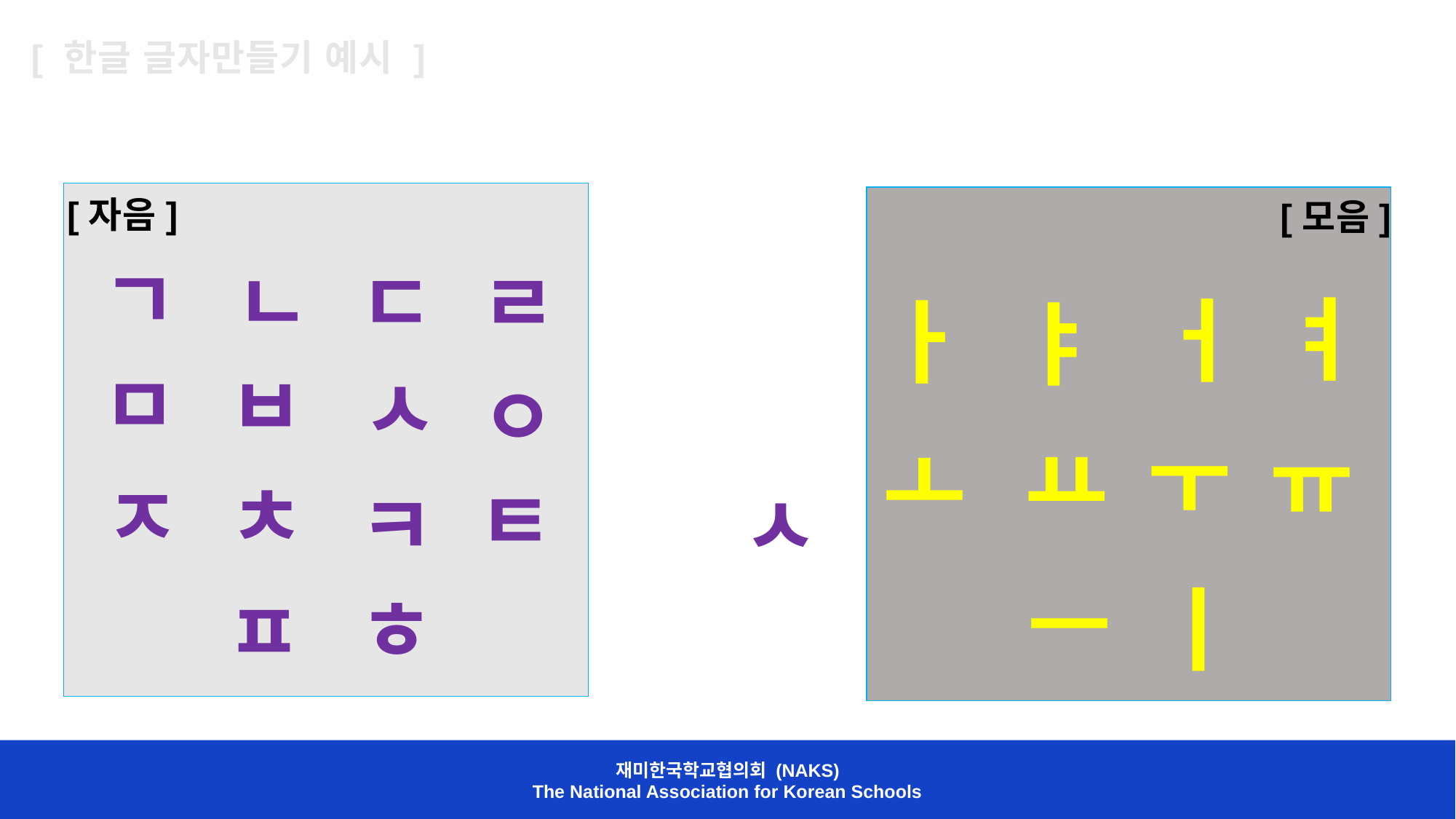

[ 한글 글자만들기 예시 ]

[자음]

[모음]
ㄱ
ㄴ
ㄷ
ㄹ

ㅕ
ㅓ
ㅏ
ㅑ
ㅁ
ㅂ
ㅅ
ㅇ
ㅛ
ㅜ
ㅗ
ㅠ
ㅈ
ㅊ
ㅌ
ㅋ
ㅅ
ㅡ
ㅣ
ㅎ
ㅍ
재미한국학교협의회 (NAKS)
The National Association for Korean Schools